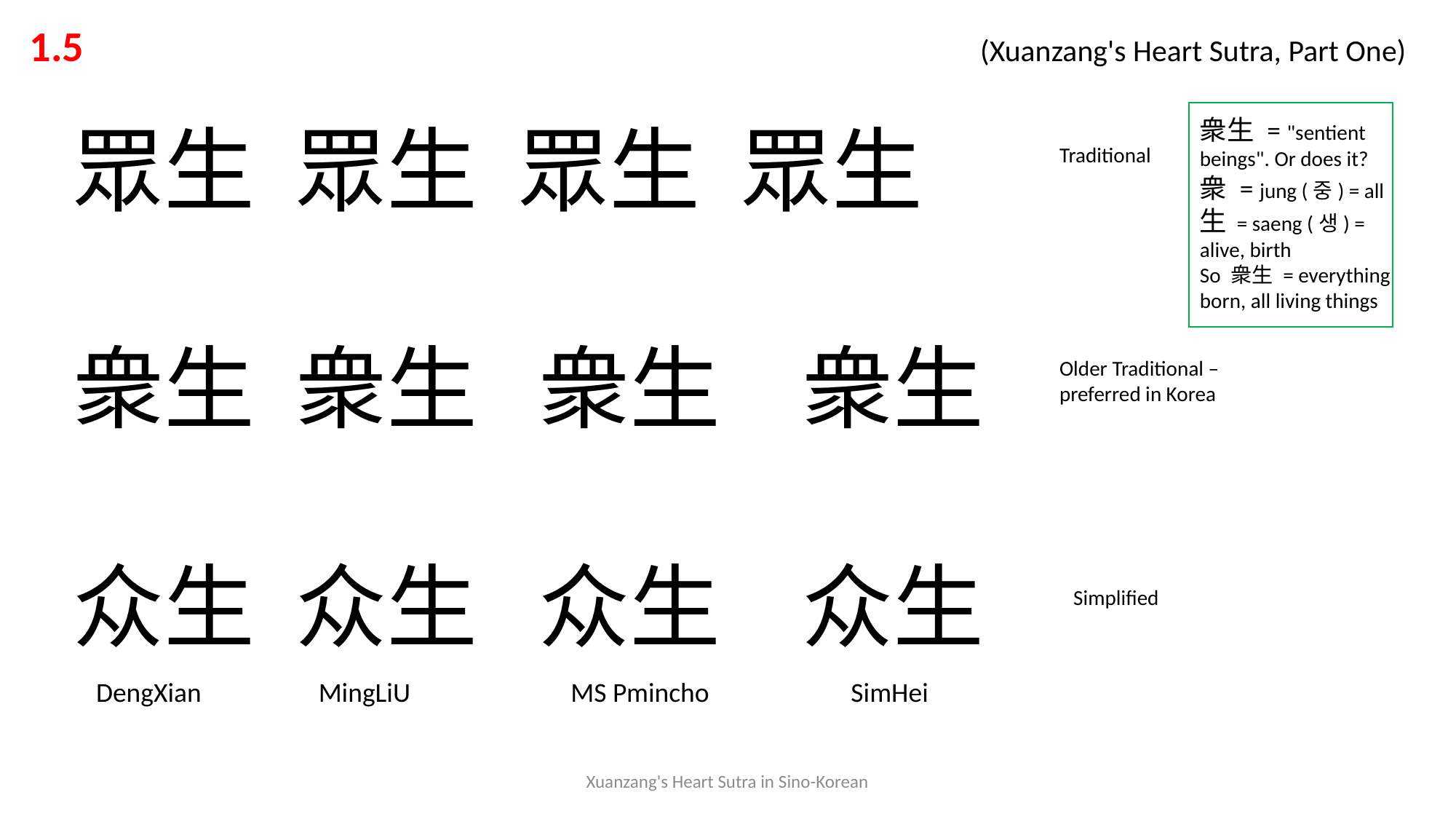

1.5  		 			                                          (Xuanzang's Heart Sutra, Part One)

眾生  眾生  眾生  眾生

衆生  衆生   衆生    衆生

众生  众生   众生    众生
衆生 = "sentient beings". Or does it?
衆 = jung (중) = all
生 = saeng (생) =
alive, birth
So 衆生 = everything born, all living things
Traditional
Older Traditional –
preferred in Korea
Simplified
DengXian                   MingLiU                          MS Pmincho                       SimHei
Xuanzang's Heart Sutra in Sino-Korean